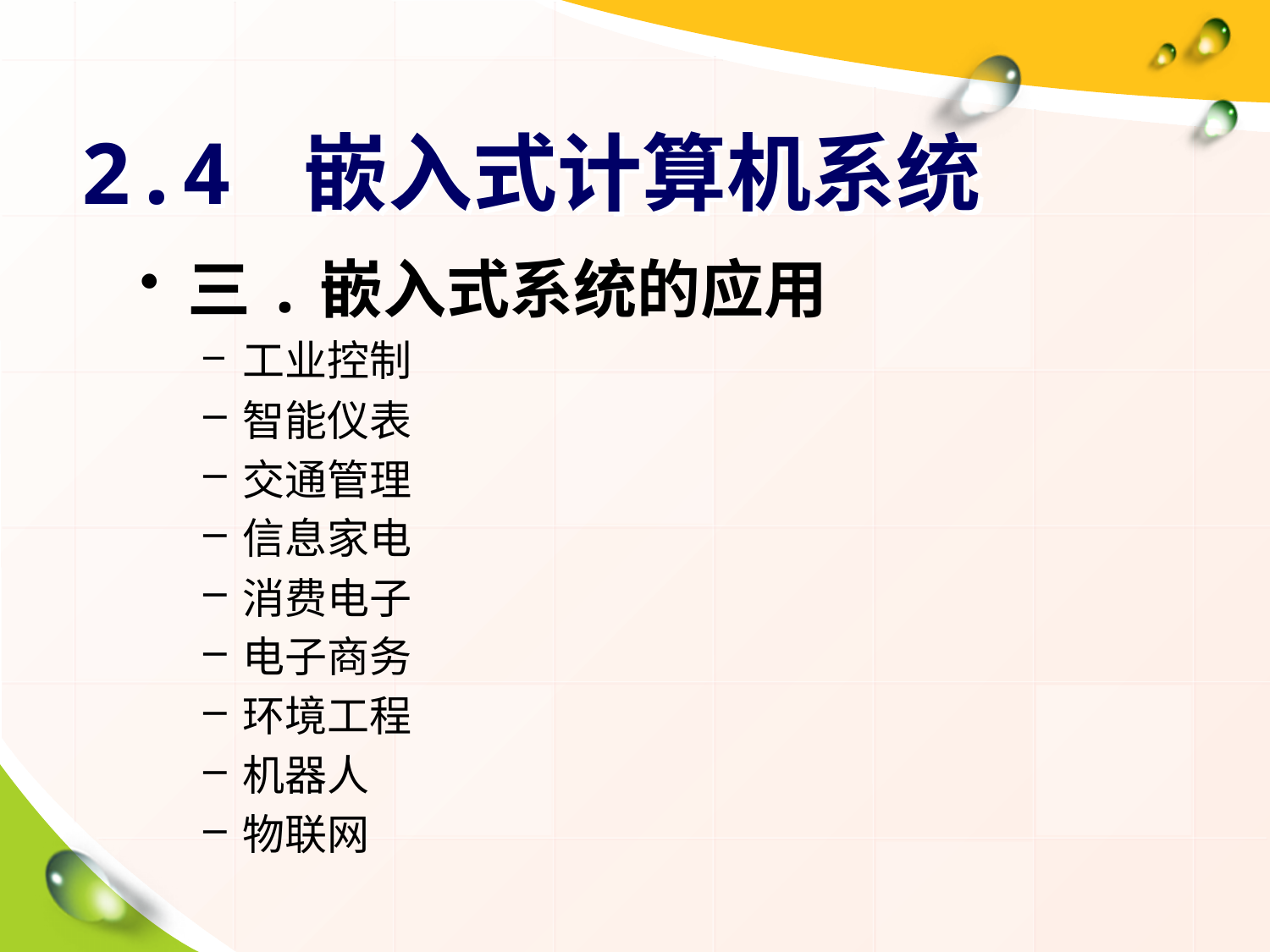

# 2.4 嵌入式计算机系统
三.嵌入式系统的应用
工业控制
智能仪表
交通管理
信息家电
消费电子
电子商务
环境工程
机器人
物联网